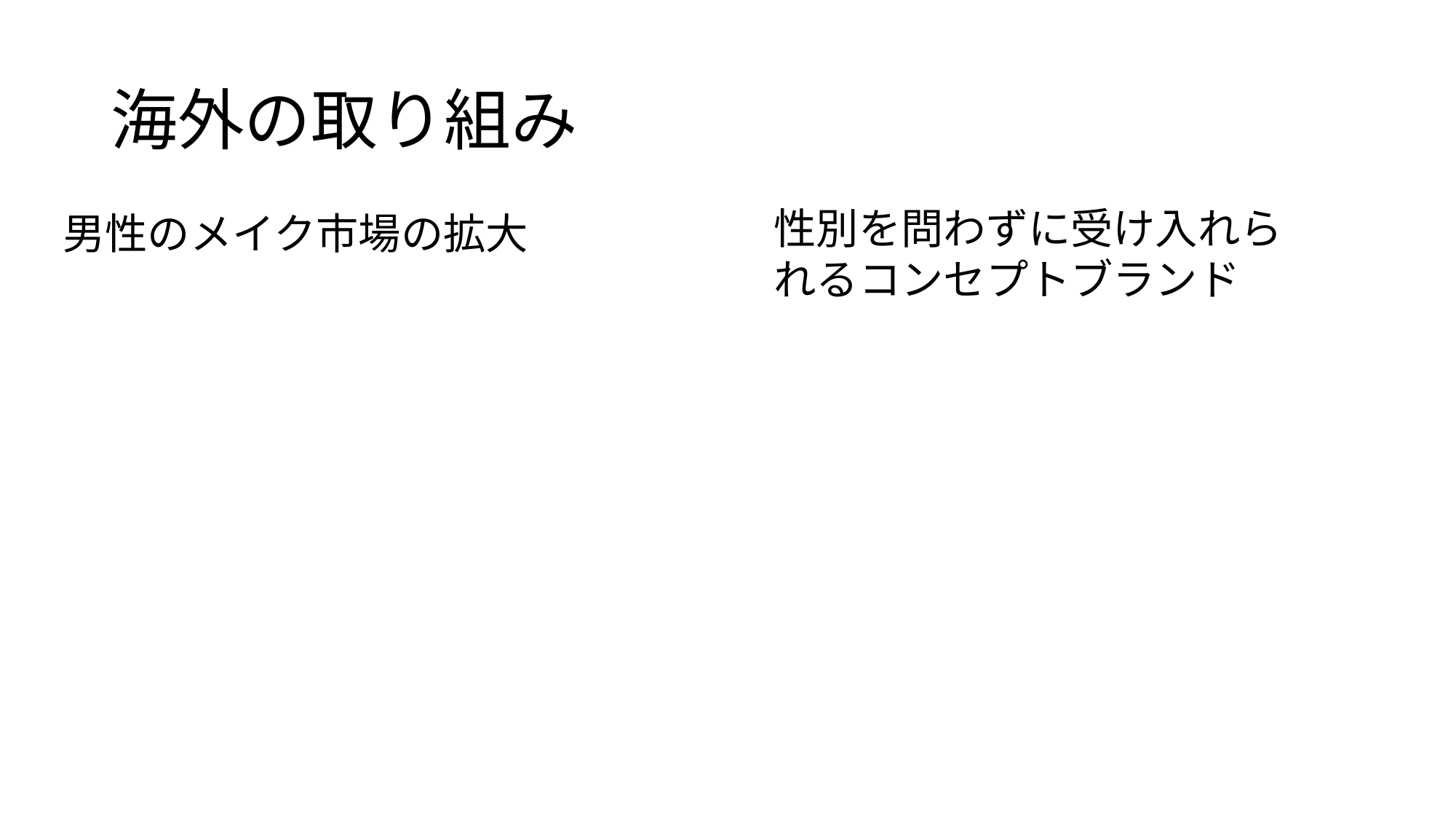

# 海外の取り組み
性別を問わずに受け入れられるコンセプトブランド
男性のメイク市場の拡大